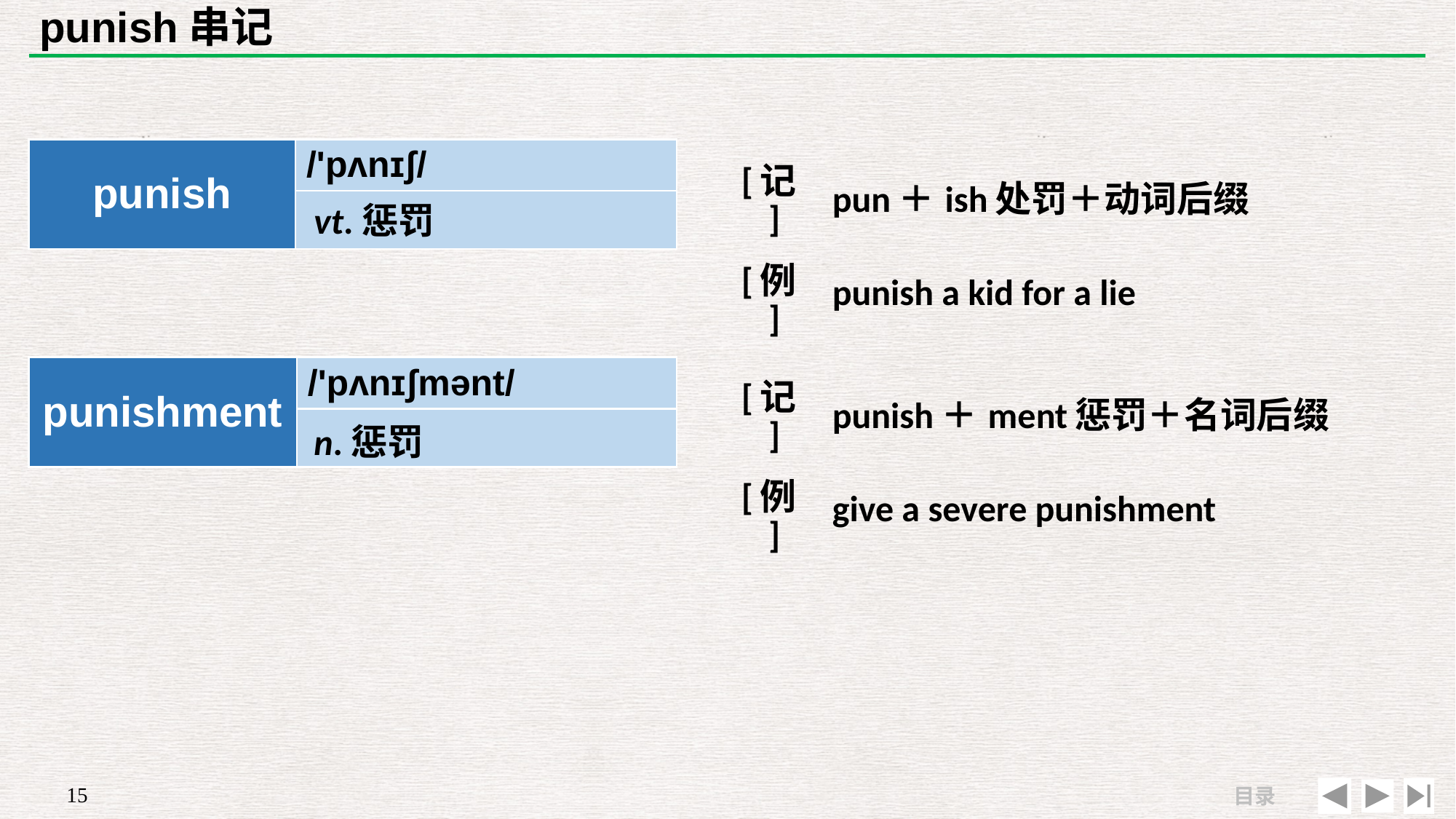

# punish串记

| punish | /'pʌnɪʃ/ |
| --- | --- |
|  |  |
| [记] | pun＋ish处罚＋动词后缀 |
| --- | --- |
| [例] | punish a kid for a lie |
vt.惩罚
| punishment | /'pʌnɪʃmənt/ |
| --- | --- |
|  |  |
| [记] | punish＋ment惩罚＋名词后缀 |
| --- | --- |
| [例] | give a severe punishment |
n.惩罚